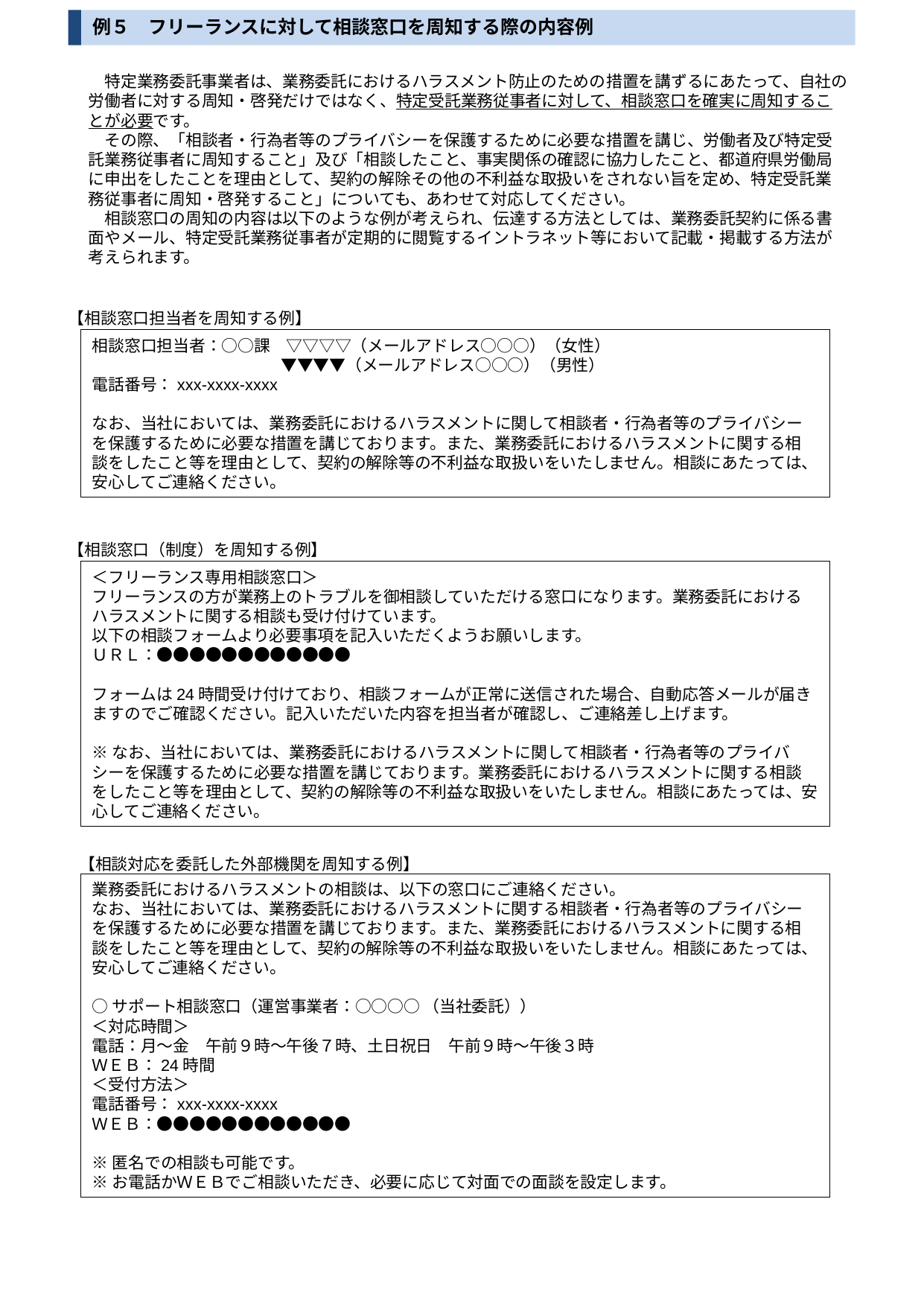

例５　フリーランスに対して相談窓口を周知する際の内容例

　特定業務委託事業者は、業務委託におけるハラスメント防止のための措置を講ずるにあたって、自社の労働者に対する周知・啓発だけではなく、特定受託業務従事者に対して、相談窓口を確実に周知することが必要です。
　その際、「相談者・行為者等のプライバシーを保護するために必要な措置を講じ、労働者及び特定受託業務従事者に周知すること」及び「相談したこと、事実関係の確認に協力したこと、都道府県労働局に申出をしたことを理由として、契約の解除その他の不利益な取扱いをされない旨を定め、特定受託業務従事者に周知・啓発すること」についても、あわせて対応してください。
　相談窓口の周知の内容は以下のような例が考えられ、伝達する方法としては、業務委託契約に係る書面やメール、特定受託業務従事者が定期的に閲覧するイントラネット等において記載・掲載する方法が考えられます。
【相談窓口担当者を周知する例】
相談窓口担当者：○○課　▽▽▽▽（メールアドレス○○○）（女性）
　　　　　　　　　　　   ▼▼▼▼（メールアドレス○○○）（男性）
電話番号：xxx-xxxx-xxxx

なお、当社においては、業務委託におけるハラスメントに関して相談者・行為者等のプライバシーを保護するために必要な措置を講じております。また、業務委託におけるハラスメントに関する相談をしたこと等を理由として、契約の解除等の不利益な取扱いをいたしません。相談にあたっては、安心してご連絡ください。
【相談窓口（制度）を周知する例】
＜フリーランス専用相談窓口＞
フリーランスの方が業務上のトラブルを御相談していただける窓口になります。業務委託におけるハラスメントに関する相談も受け付けています。
以下の相談フォームより必要事項を記入いただくようお願いします。
ＵＲＬ：●●●●●●●●●●●●

フォームは24時間受け付けており、相談フォームが正常に送信された場合、自動応答メールが届きますのでご確認ください。記入いただいた内容を担当者が確認し、ご連絡差し上げます。

※なお、当社においては、業務委託におけるハラスメントに関して相談者・行為者等のプライバシーを保護するために必要な措置を講じております。業務委託におけるハラスメントに関する相談をしたこと等を理由として、契約の解除等の不利益な取扱いをいたしません。相談にあたっては、安心してご連絡ください。
【相談対応を委託した外部機関を周知する例】
業務委託におけるハラスメントの相談は、以下の窓口にご連絡ください。
なお、当社においては、業務委託におけるハラスメントに関する相談者・行為者等のプライバシーを保護するために必要な措置を講じております。また、業務委託におけるハラスメントに関する相談をしたこと等を理由として、契約の解除等の不利益な取扱いをいたしません。相談にあたっては、安心してご連絡ください。

○サポート相談窓口（運営事業者：○○○○ （当社委託））
＜対応時間＞
電話：月～金　午前９時～午後７時、土日祝日　午前９時～午後３時
ＷＥＢ：24時間
＜受付方法＞
電話番号：xxx-xxxx-xxxx
ＷＥＢ：●●●●●●●●●●●●

※匿名での相談も可能です。
※お電話かＷＥＢでご相談いただき、必要に応じて対面での面談を設定します。